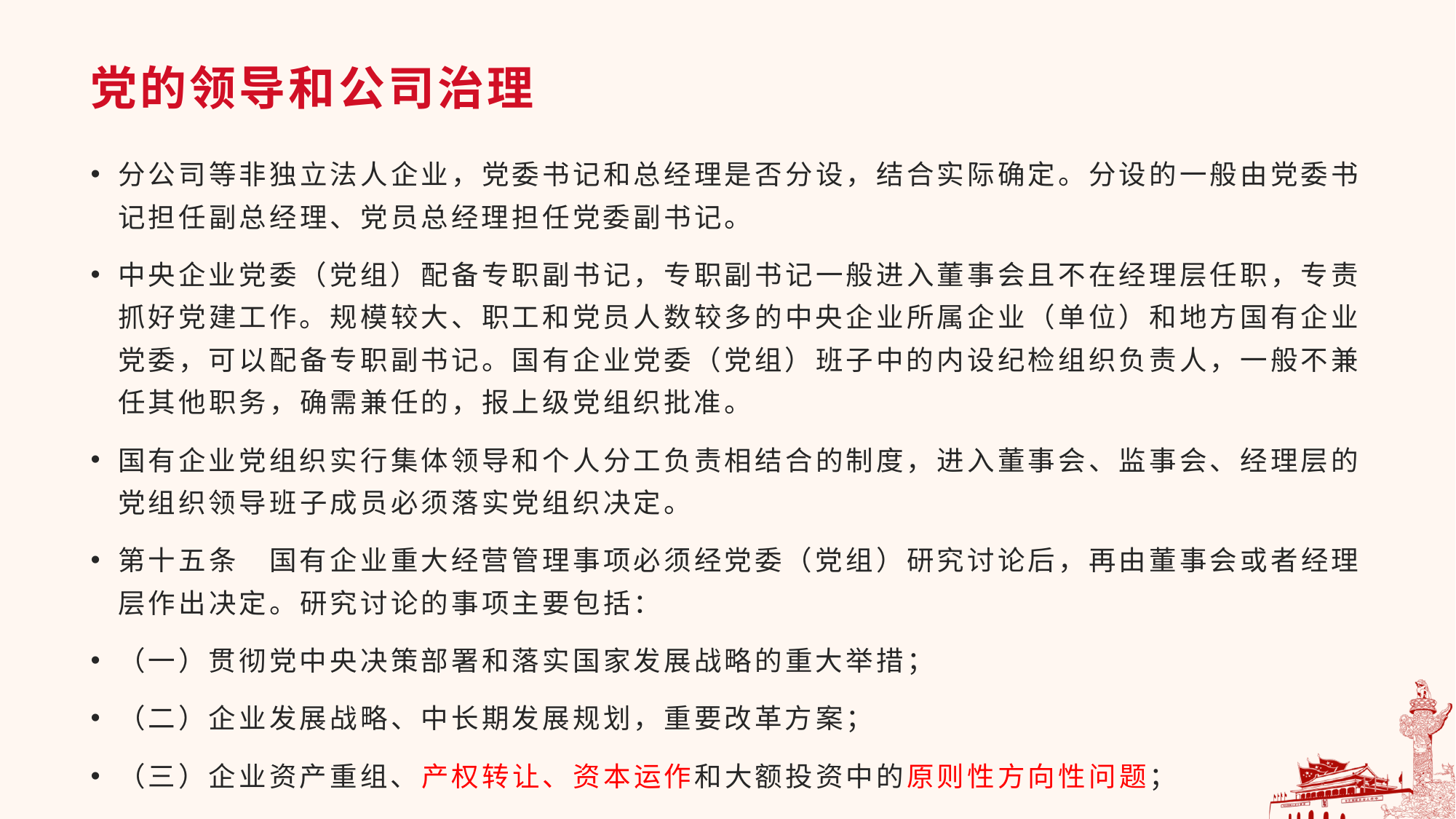

# 党的领导和公司治理
分公司等非独立法人企业，党委书记和总经理是否分设，结合实际确定。分设的一般由党委书记担任副总经理、党员总经理担任党委副书记。
中央企业党委（党组）配备专职副书记，专职副书记一般进入董事会且不在经理层任职，专责抓好党建工作。规模较大、职工和党员人数较多的中央企业所属企业（单位）和地方国有企业党委，可以配备专职副书记。国有企业党委（党组）班子中的内设纪检组织负责人，一般不兼任其他职务，确需兼任的，报上级党组织批准。
国有企业党组织实行集体领导和个人分工负责相结合的制度，进入董事会、监事会、经理层的党组织领导班子成员必须落实党组织决定。
第十五条　国有企业重大经营管理事项必须经党委（党组）研究讨论后，再由董事会或者经理层作出决定。研究讨论的事项主要包括：
（一）贯彻党中央决策部署和落实国家发展战略的重大举措；
（二）企业发展战略、中长期发展规划，重要改革方案；
（三）企业资产重组、产权转让、资本运作和大额投资中的原则性方向性问题；